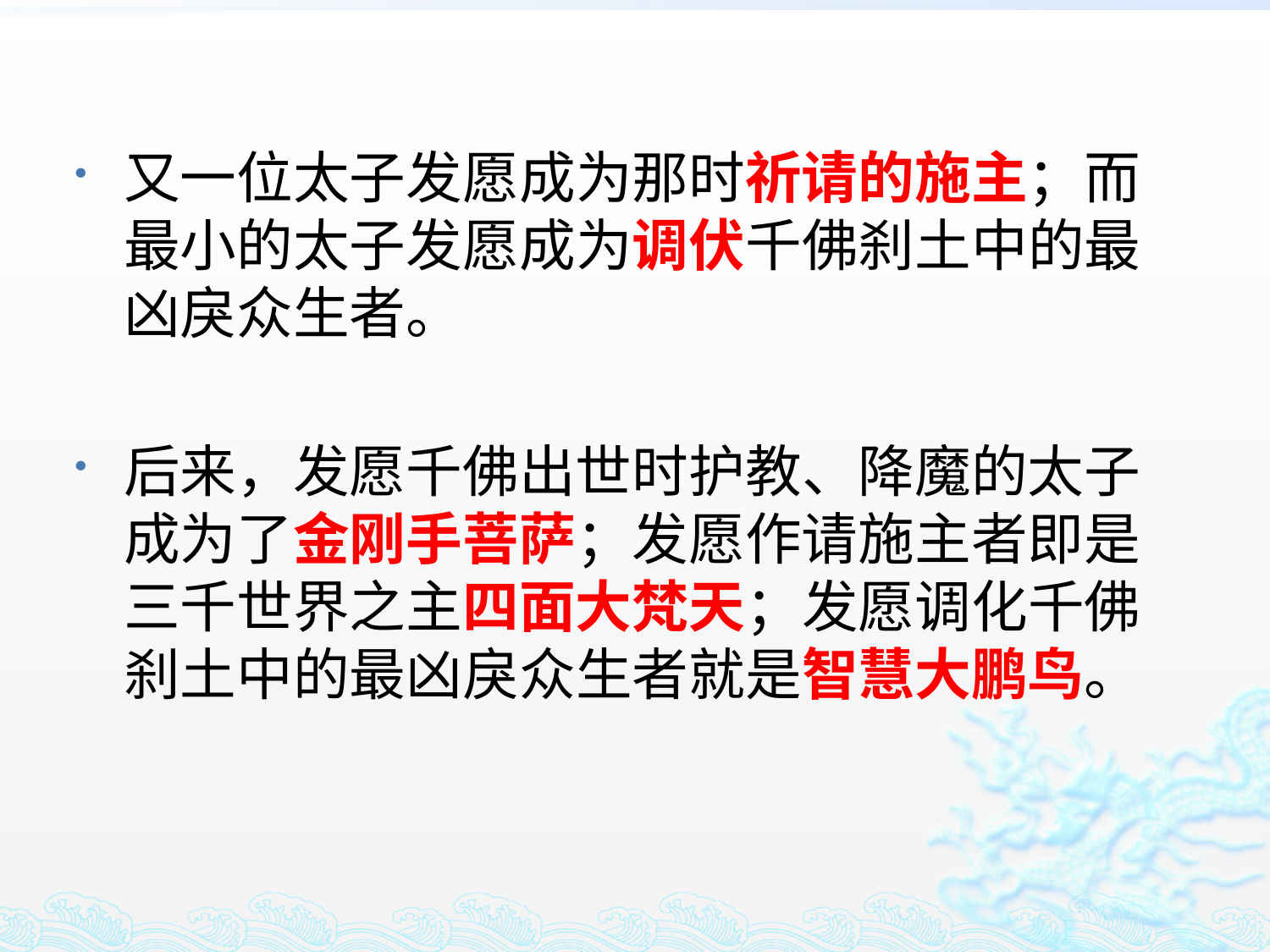

又一位太子发愿成为那时祈请的施主；而最小的太子发愿成为调伏千佛刹土中的最凶戾众生者。

后来，发愿千佛出世时护教、降魔的太子成为了金刚手菩萨；发愿作请施主者即是三千世界之主四面大梵天；发愿调化千佛刹土中的最凶戾众生者就是智慧大鹏鸟。